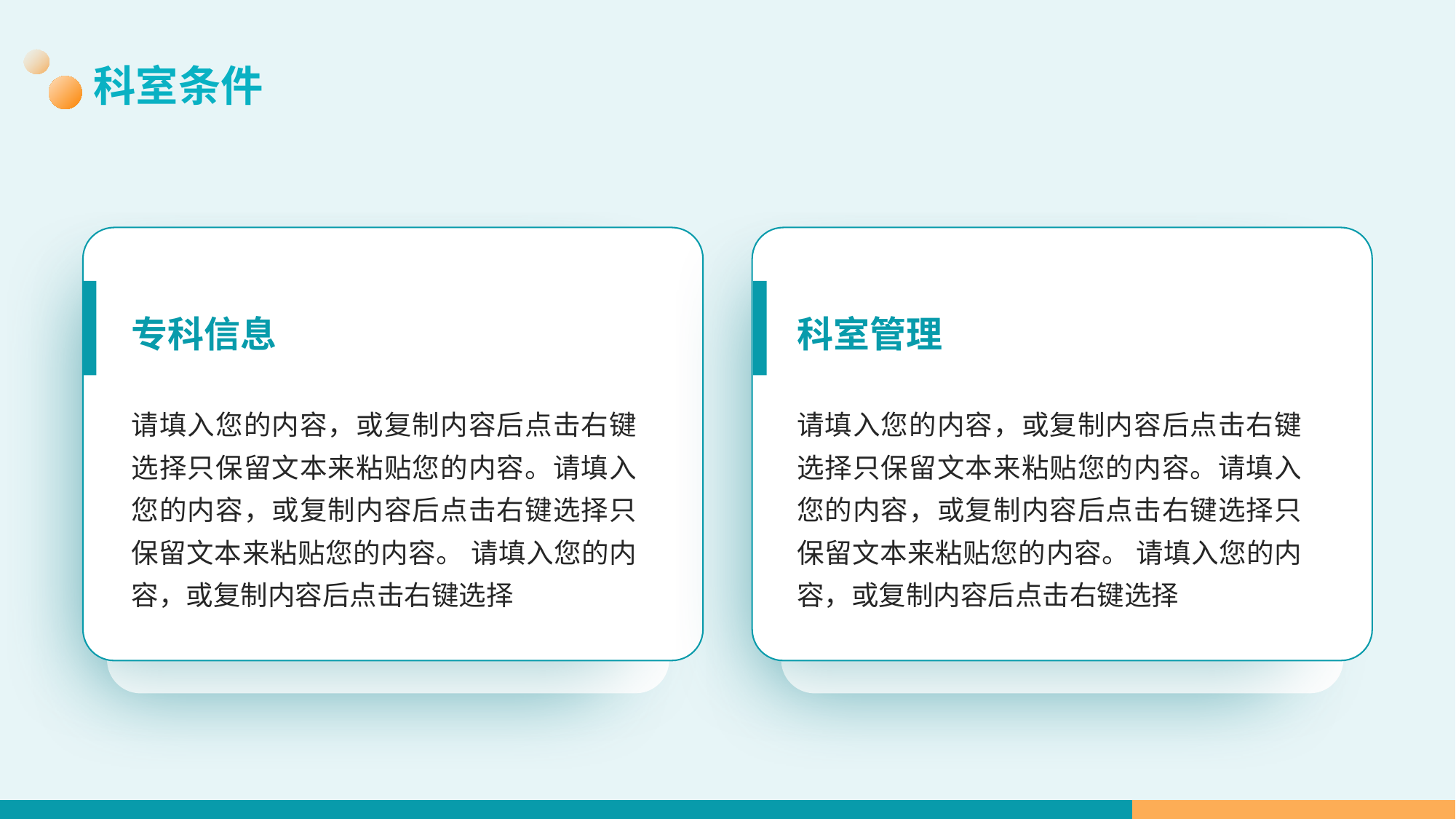

科室条件

专科信息
科室管理
请填入您的内容，或复制内容后点击右键选择只保留文本来粘贴您的内容。请填入您的内容，或复制内容后点击右键选择只保留文本来粘贴您的内容。 请填入您的内容，或复制内容后点击右键选择
请填入您的内容，或复制内容后点击右键选择只保留文本来粘贴您的内容。请填入您的内容，或复制内容后点击右键选择只保留文本来粘贴您的内容。 请填入您的内容，或复制内容后点击右键选择